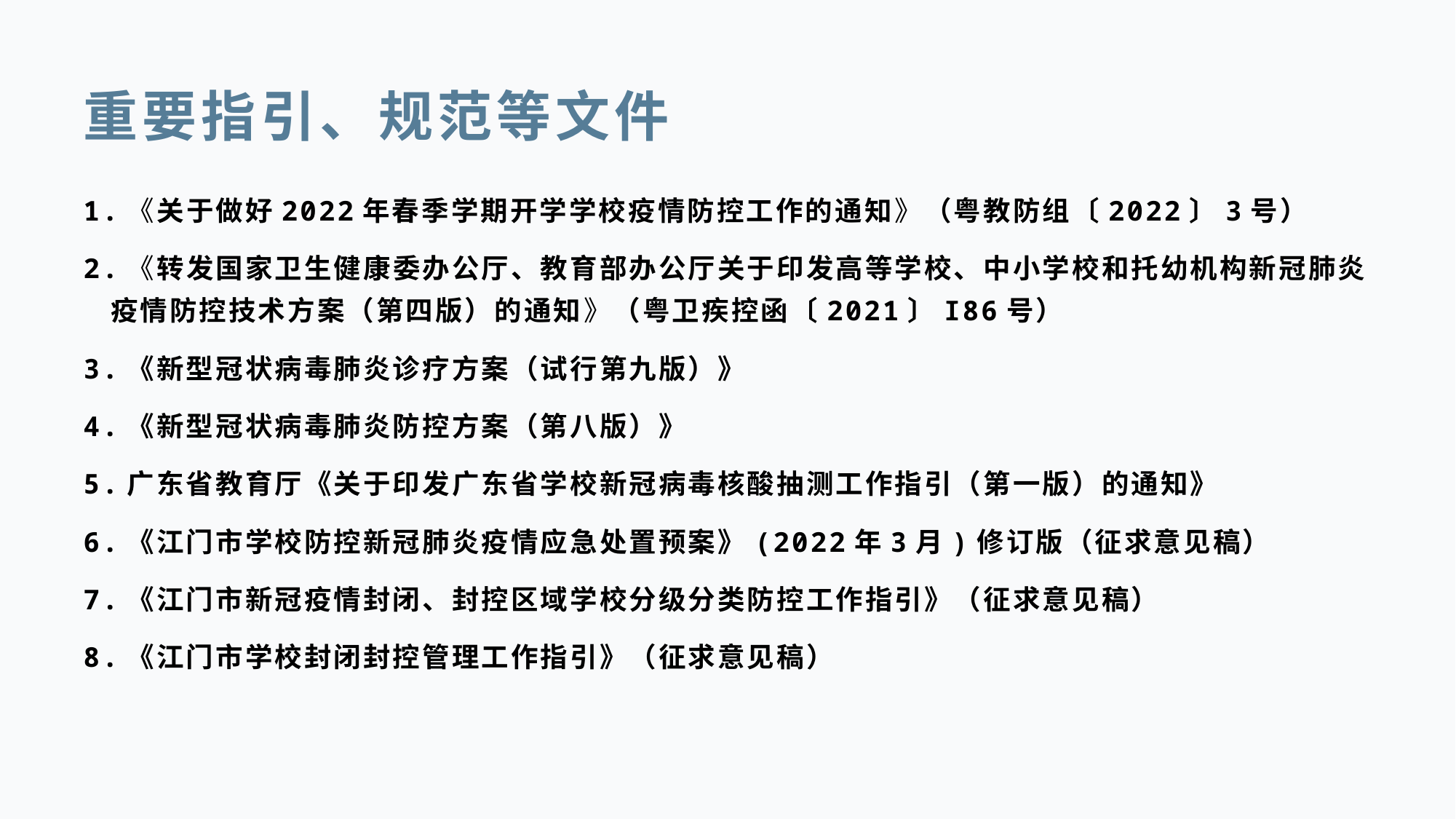

# 重要指引、规范等文件
1.《关于做好2022年春季学期开学学校疫情防控工作的通知》（粤教防组〔2022〕3号）
2.《转发国家卫生健康委办公厅、教育部办公厅关于印发高等学校、中小学校和托幼机构新冠肺炎疫情防控技术方案（第四版）的通知》（粤卫疾控函〔2021〕I86号）
3.《新型冠状病毒肺炎诊疗方案（试行第九版）》
4.《新型冠状病毒肺炎防控方案（第八版）》
5.广东省教育厅《关于印发广东省学校新冠病毒核酸抽测工作指引（第一版）的通知》
6.《江门市学校防控新冠肺炎疫情应急处置预案》(2022年3月)修订版（征求意见稿）
7.《江门市新冠疫情封闭、封控区域学校分级分类防控工作指引》（征求意见稿）
8.《江门市学校封闭封控管理工作指引》（征求意见稿）